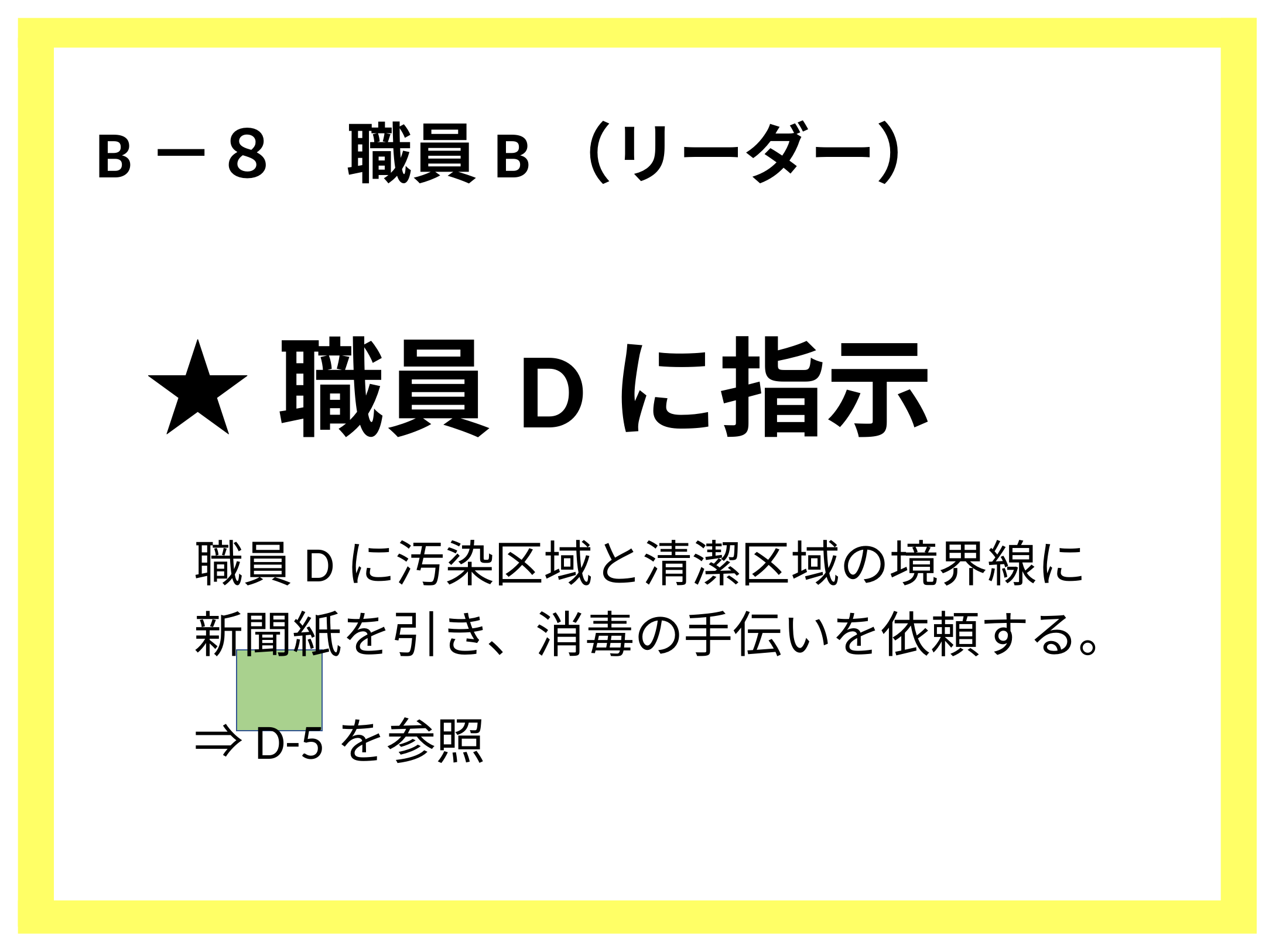

# B－８　職員B（リーダー）
★職員Dに指示

　職員Dに汚染区域と清潔区域の境界線に
　新聞紙を引き、消毒の手伝いを依頼する。
　⇒D-5を参照